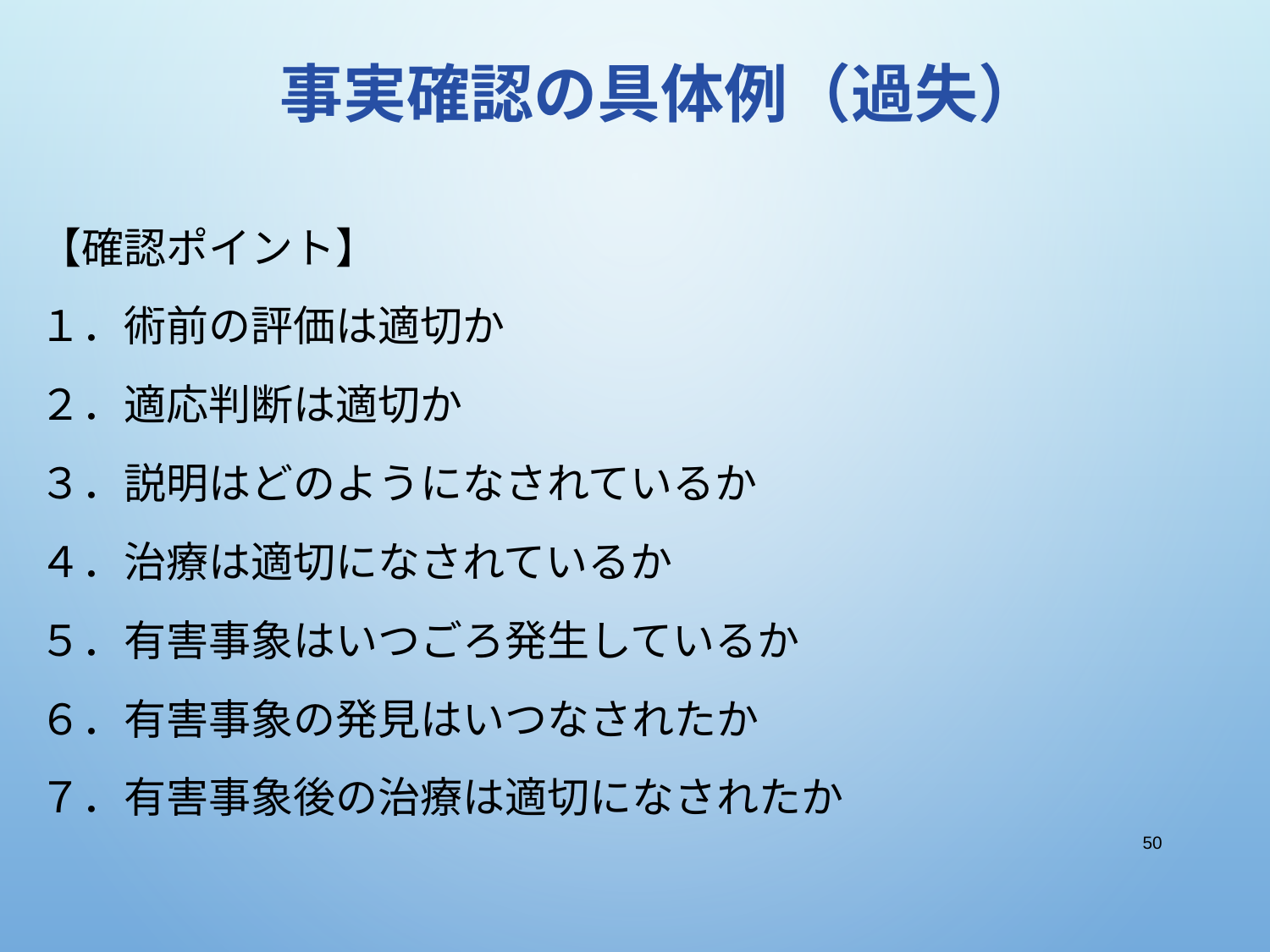

# 事実確認の具体例（過失）
【確認ポイント】
１．術前の評価は適切か
２．適応判断は適切か
３．説明はどのようになされているか
４．治療は適切になされているか
５．有害事象はいつごろ発生しているか
６．有害事象の発見はいつなされたか
７．有害事象後の治療は適切になされたか
50